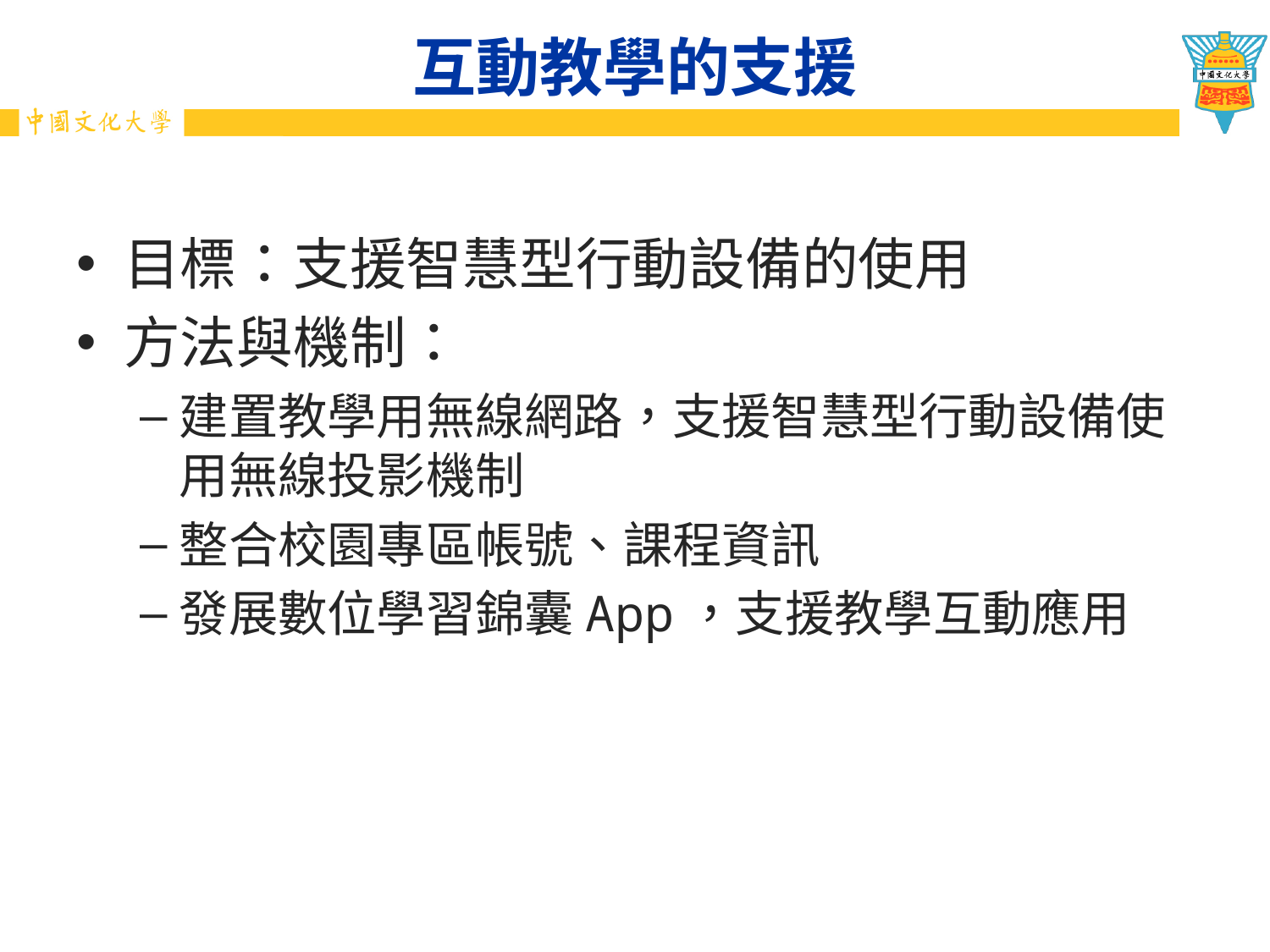

# 互動教學的支援
目標：支援智慧型行動設備的使用
方法與機制：
建置教學用無線網路，支援智慧型行動設備使用無線投影機制
整合校園專區帳號、課程資訊
發展數位學習錦囊App，支援教學互動應用